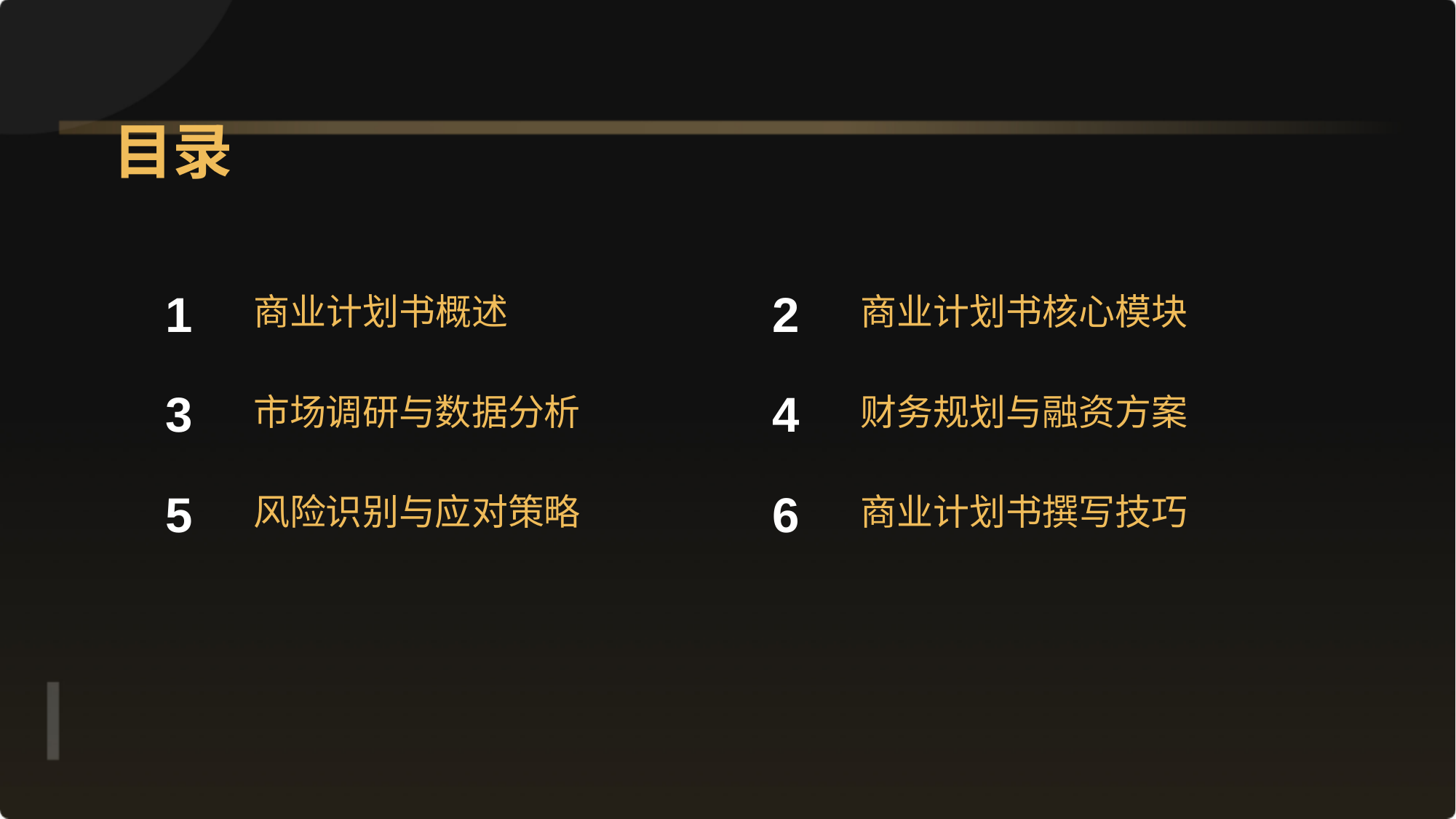

目录
1
2
商业计划书概述
商业计划书核心模块
3
4
市场调研与数据分析
财务规划与融资方案
5
6
风险识别与应对策略
商业计划书撰写技巧